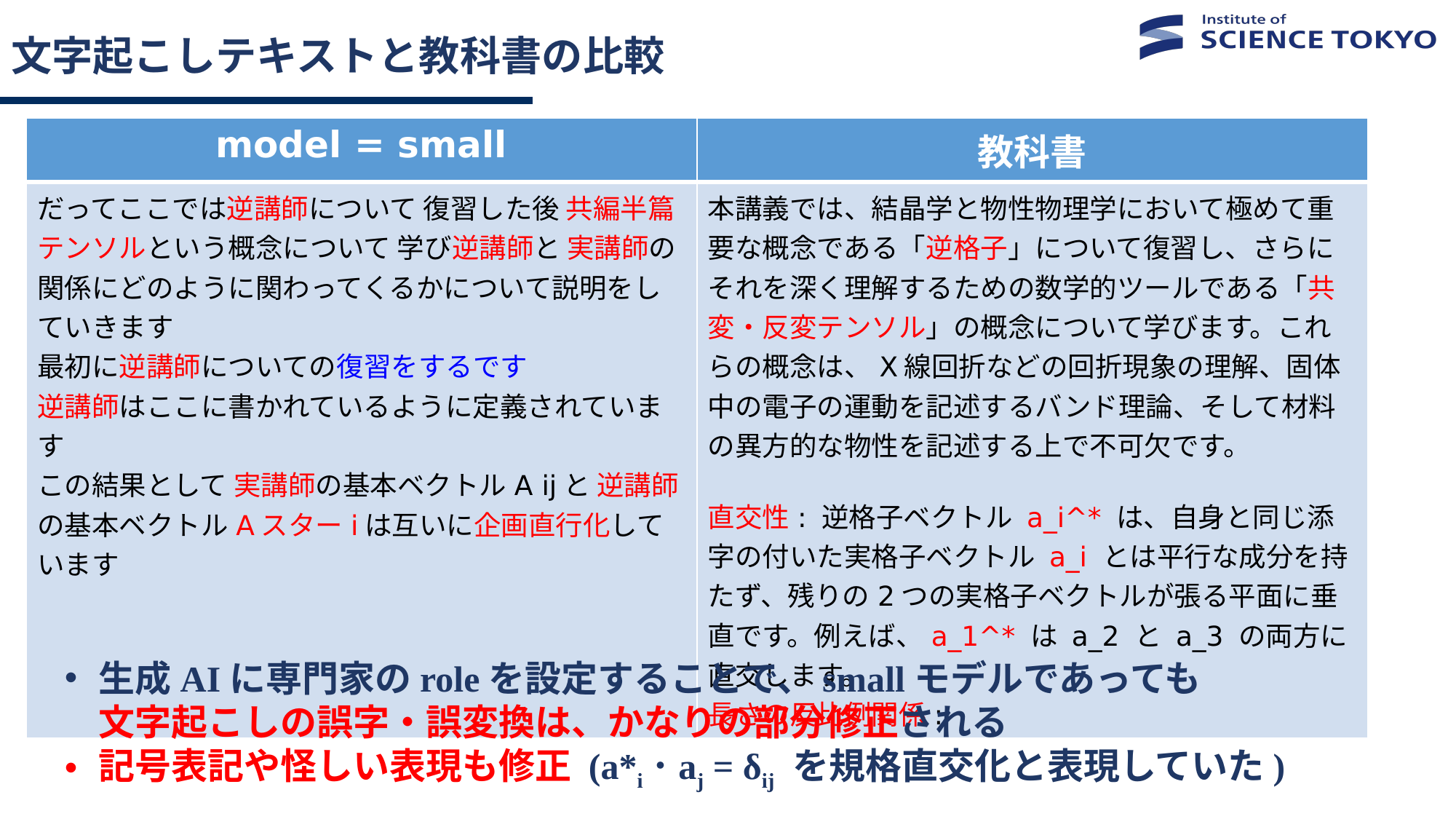

# 文字起こしテキストと教科書の比較
| model = small | 教科書 |
| --- | --- |
| だってここでは逆講師について 復習した後 共編半篇テンソルという概念について 学び逆講師と 実講師の関係にどのように関わってくるかについて説明をしていきます 最初に逆講師についての復習をするです 逆講師はここに書かれているように定義されています この結果として 実講師の基本ベクトルA ijと 逆講師の基本ベクトルAスターiは互いに企画直行化しています | 本講義では、結晶学と物性物理学において極めて重要な概念である「逆格子」について復習し、さらにそれを深く理解するための数学的ツールである「共変・反変テンソル」の概念について学びます。これらの概念は、X線回折などの回折現象の理解、固体中の電子の運動を記述するバンド理論、そして材料の異方的な物性を記述する上で不可欠です。 直交性: 逆格子ベクトル a\_i^\* は、自身と同じ添字の付いた実格子ベクトル a\_i とは平行な成分を持たず、残りの2つの実格子ベクトルが張る平面に垂直です。例えば、a\_1^\* は a\_2 と a\_3 の両方に直交します。 長さの反比例関係: |
生成AIに専門家のroleを設定することで、smallモデルであっても
文字起こしの誤字・誤変換は、かなりの部分修正される
記号表記や怪しい表現も修正 (a*i･aj = δij を規格直交化と表現していた)